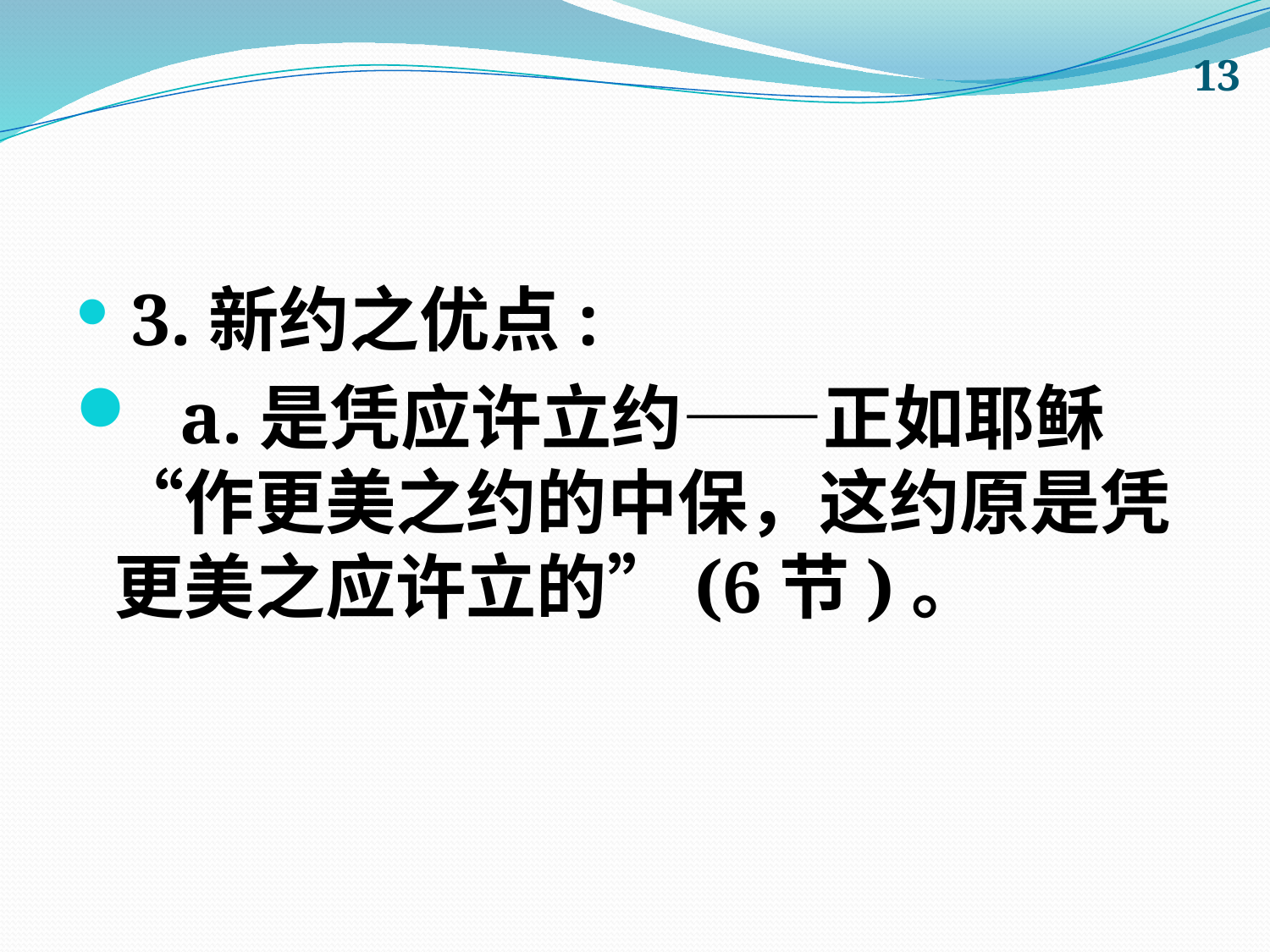

13
#
 3.新约之优点:
  a.是凭应许立约——正如耶稣“作更美之约的中保，这约原是凭更美之应许立的”(6节)。